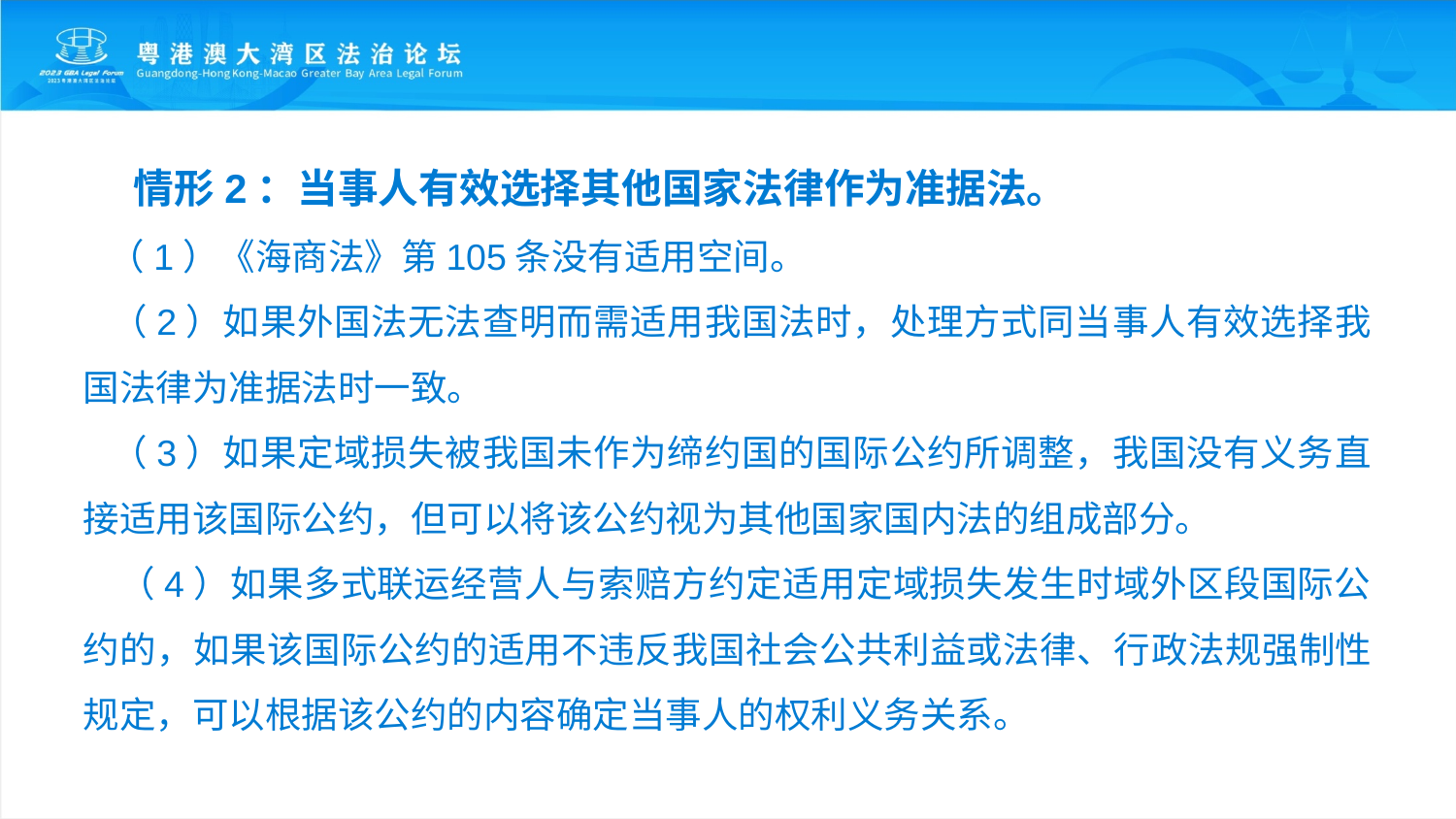

情形2：当事人有效选择其他国家法律作为准据法。
  （1）《海商法》第105条没有适用空间。
  （2）如果外国法无法查明而需适用我国法时，处理方式同当事人有效选择我国法律为准据法时一致。
  （3）如果定域损失被我国未作为缔约国的国际公约所调整，我国没有义务直接适用该国际公约，但可以将该公约视为其他国家国内法的组成部分。
   （4）如果多式联运经营人与索赔方约定适用定域损失发生时域外区段国际公约的，如果该国际公约的适用不违反我国社会公共利益或法律、行政法规强制性规定，可以根据该公约的内容确定当事人的权利义务关系。